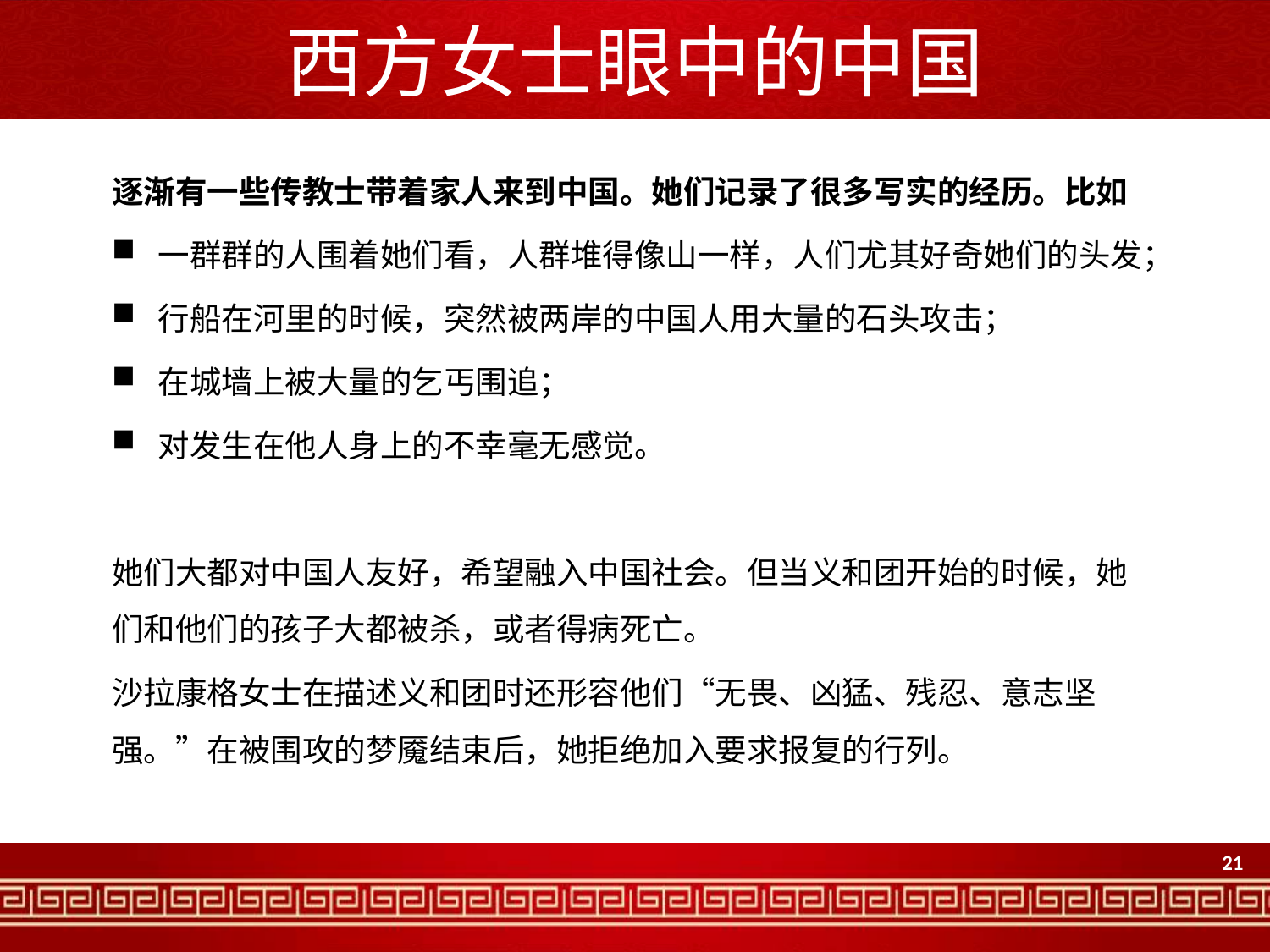

# 西方女士眼中的中国
逐渐有一些传教士带着家人来到中国。她们记录了很多写实的经历。比如
  一群群的人围着她们看，人群堆得像山一样，人们尤其好奇她们的头发；
  行船在河里的时候，突然被两岸的中国人用大量的石头攻击；
  在城墙上被大量的乞丐围追；
  对发生在他人身上的不幸毫无感觉。

她们大都对中国人友好，希望融入中国社会。但当义和团开始的时候，她们和他们的孩子大都被杀，或者得病死亡。
沙拉康格女士在描述义和团时还形容他们“无畏、凶猛、残忍、意志坚强。”在被围攻的梦魇结束后，她拒绝加入要求报复的行列。